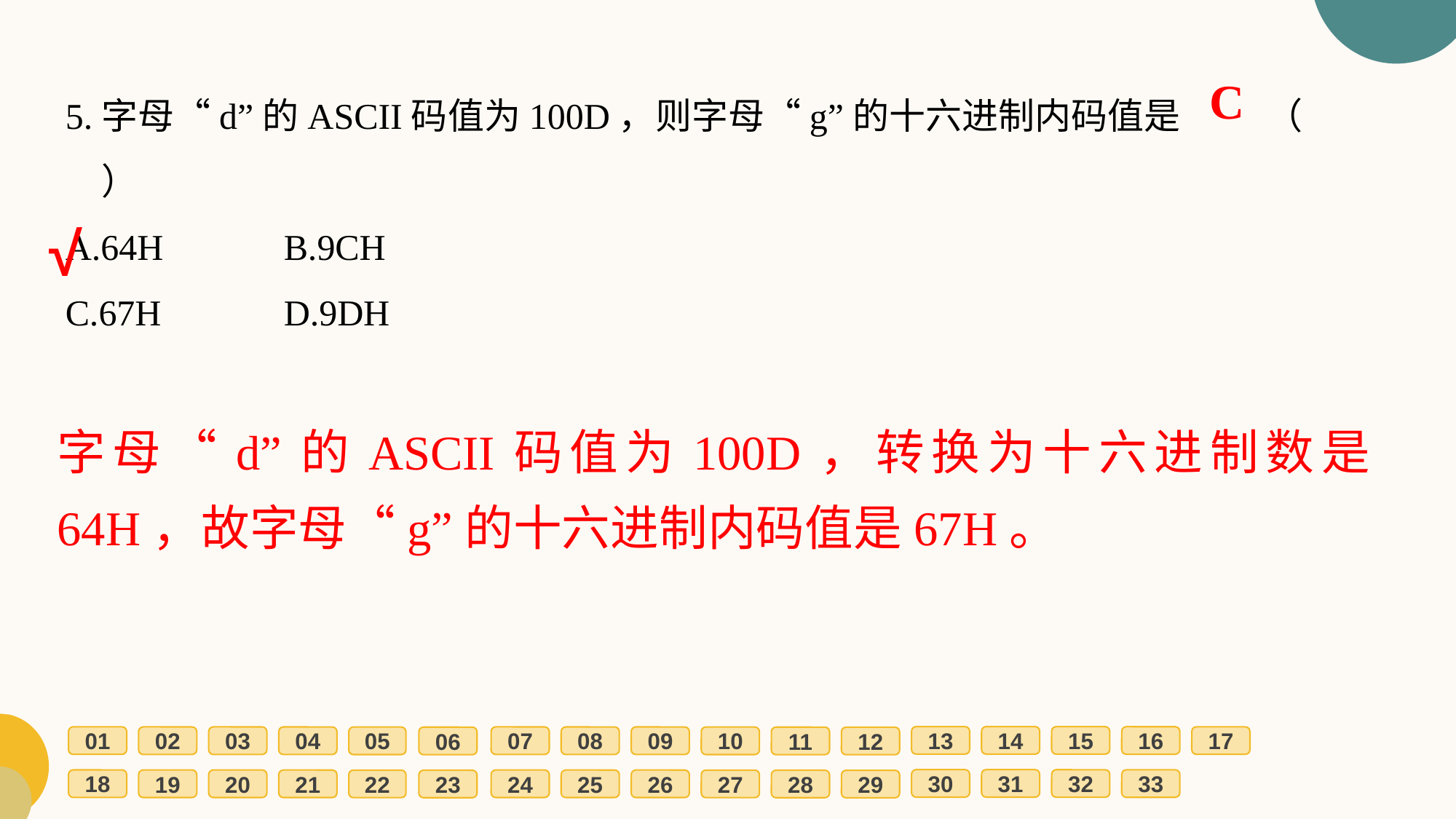

5.字母“d”的ASCII码值为100D，则字母“g”的十六进制内码值是	（　　）
A.64H		B.9CH
C.67H		D.9DH
C
√
字母“d”的ASCII码值为100D，转换为十六进制数是64H，故字母“g”的十六进制内码值是67H。